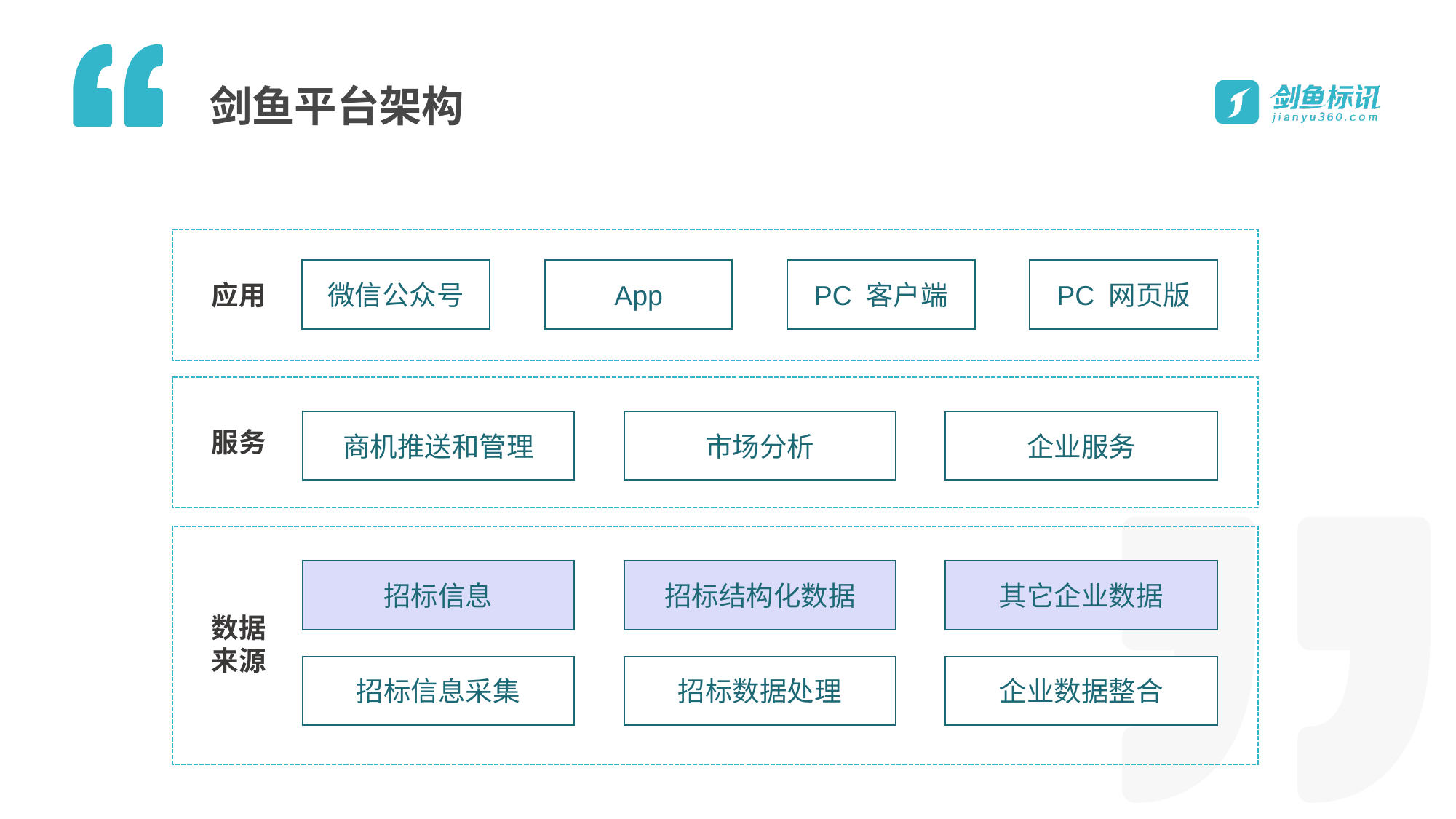

剑鱼平台架构

微信公众号
App
PC 客户端
PC 网页版
应用

商机推送和管理
市场分析
企业服务
服务

招标信息
招标结构化数据
其它企业数据
数据
来源
招标信息采集
招标数据处理
企业数据整合